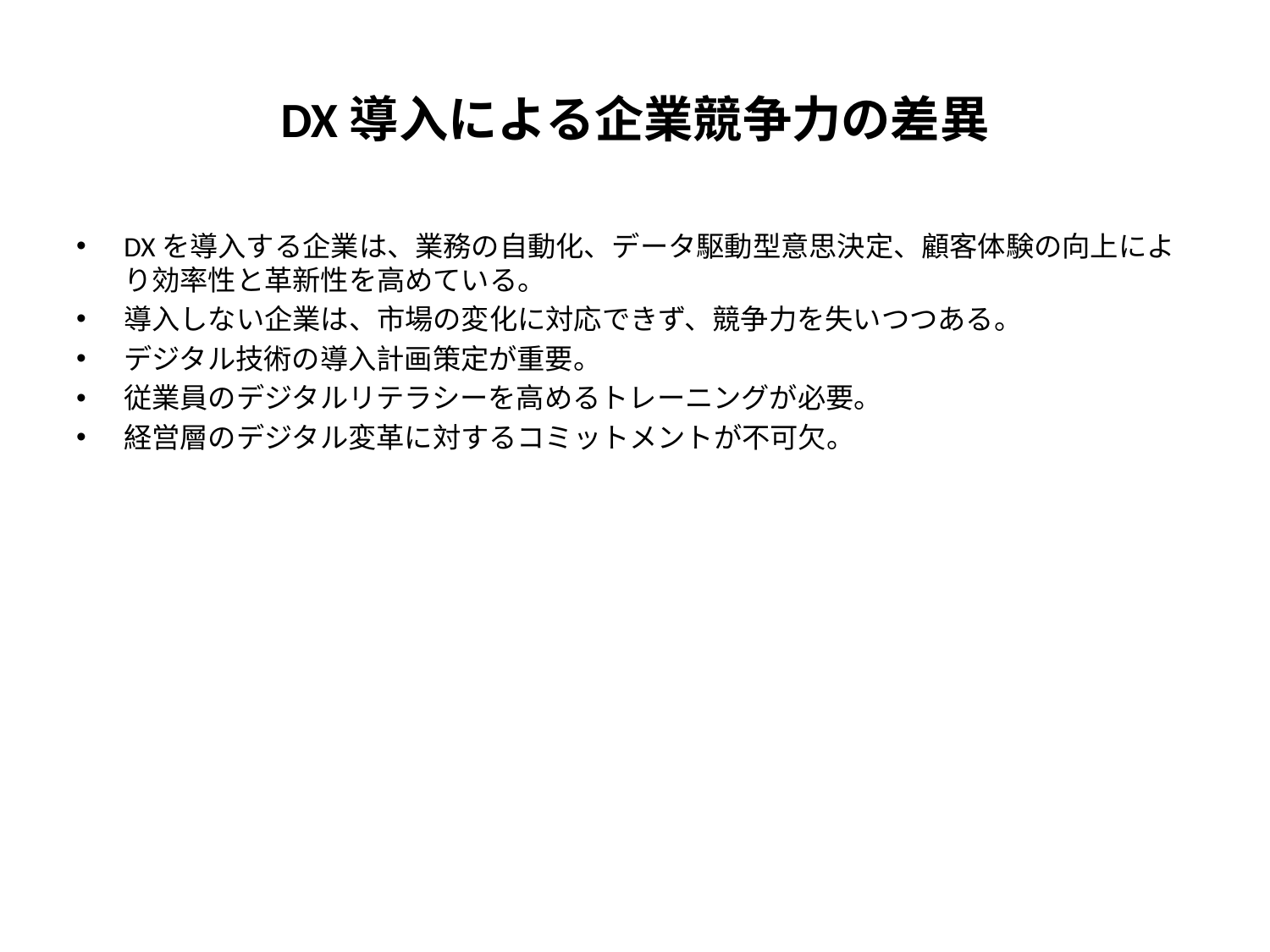

# DX導入による企業競争力の差異
DXを導入する企業は、業務の自動化、データ駆動型意思決定、顧客体験の向上により効率性と革新性を高めている。
導入しない企業は、市場の変化に対応できず、競争力を失いつつある。
デジタル技術の導入計画策定が重要。
従業員のデジタルリテラシーを高めるトレーニングが必要。
経営層のデジタル変革に対するコミットメントが不可欠。